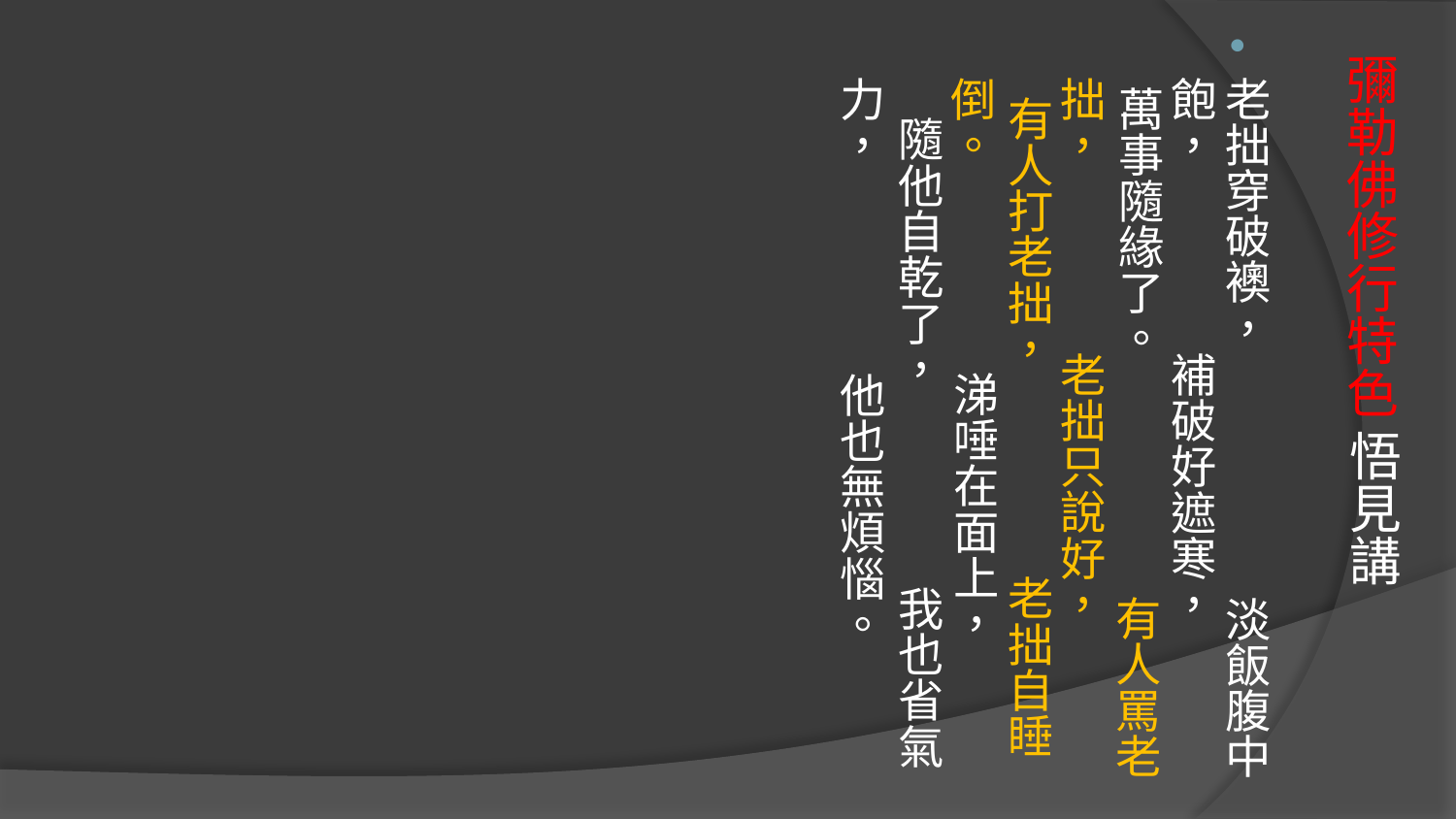

老拙穿破襖，                        淡飯腹中飽，                  補破好遮寒，                 萬事隨緣了。                       有人罵老拙，                  老拙只說好，                  有人打老拙，                    老拙自睡倒。                    涕唾在面上，                  隨他自乾了，                   我也省氣力，                    他也無煩惱。

# 彌勒佛修行特色 悟見講